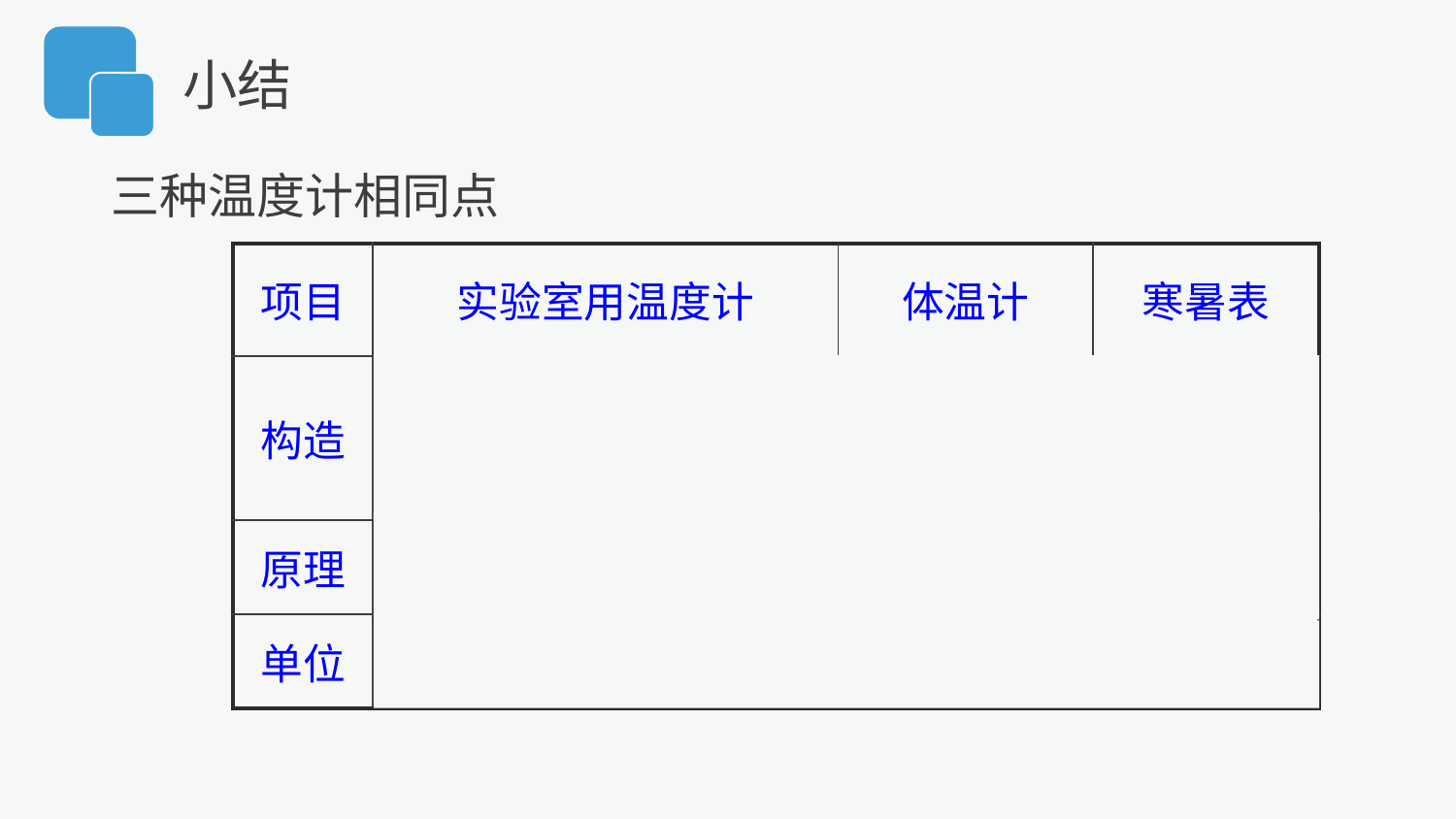

小结
三种温度计相同点
| 项目 | 实验室用温度计 | 体温计 | 寒暑表 |
| --- | --- | --- | --- |
| 构造 | 都是由玻璃外壳、毛细管、玻璃泡、液体、刻度等组成 |  |  |
| 原理 | 液体的热胀冷缩 |  |  |
| 单位 | 摄氏度 |  |  |